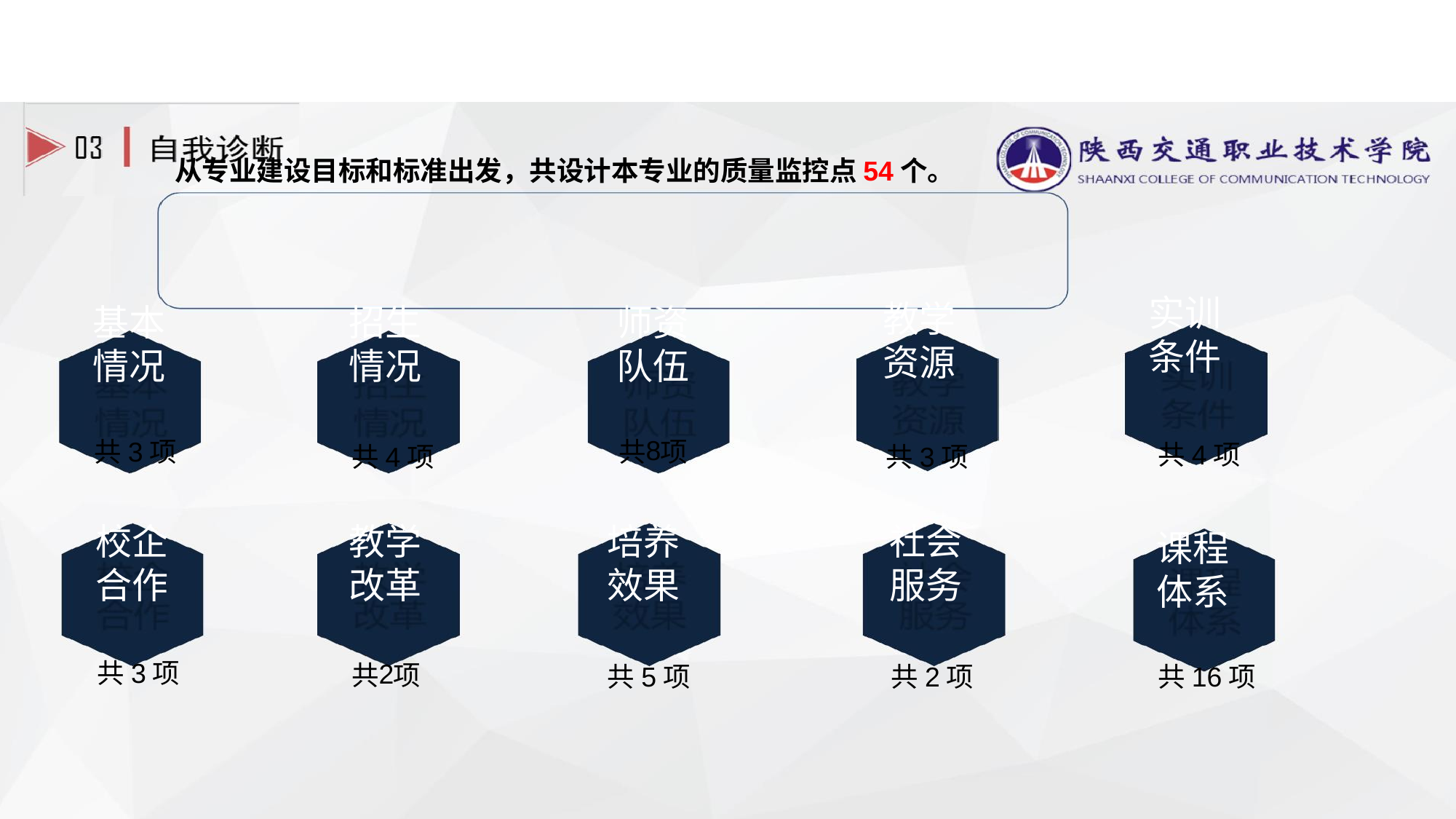

从专业建设目标和标准出发，共设计本专业的质量监控点54个。
实训
条件
教学
资源
基本
情况
招生
情况
师资
队伍
共 项
共3项
共4项
8
共4项
共3项
校企
合作
教学
改革
培养
效果
社会
服务
课程
体系
共3项
共 项
共5项
共2项
共16项
2